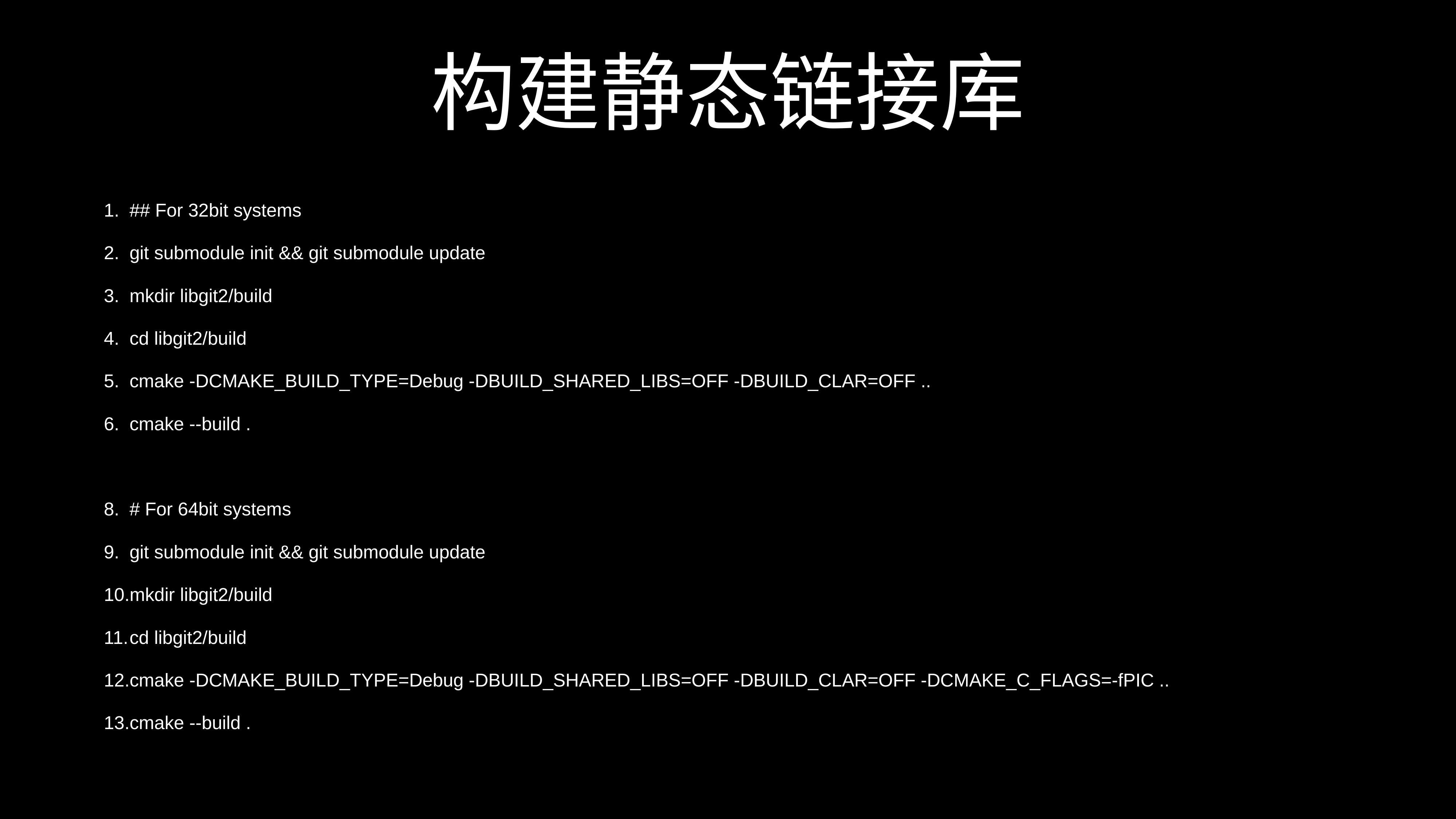

# 构建静态链接库
## For 32bit systems
git submodule init && git submodule update
mkdir libgit2/build
cd libgit2/build
cmake -DCMAKE_BUILD_TYPE=Debug -DBUILD_SHARED_LIBS=OFF -DBUILD_CLAR=OFF ..
cmake --build .

# For 64bit systems
git submodule init && git submodule update
mkdir libgit2/build
cd libgit2/build
cmake -DCMAKE_BUILD_TYPE=Debug -DBUILD_SHARED_LIBS=OFF -DBUILD_CLAR=OFF -DCMAKE_C_FLAGS=-fPIC ..
cmake --build .